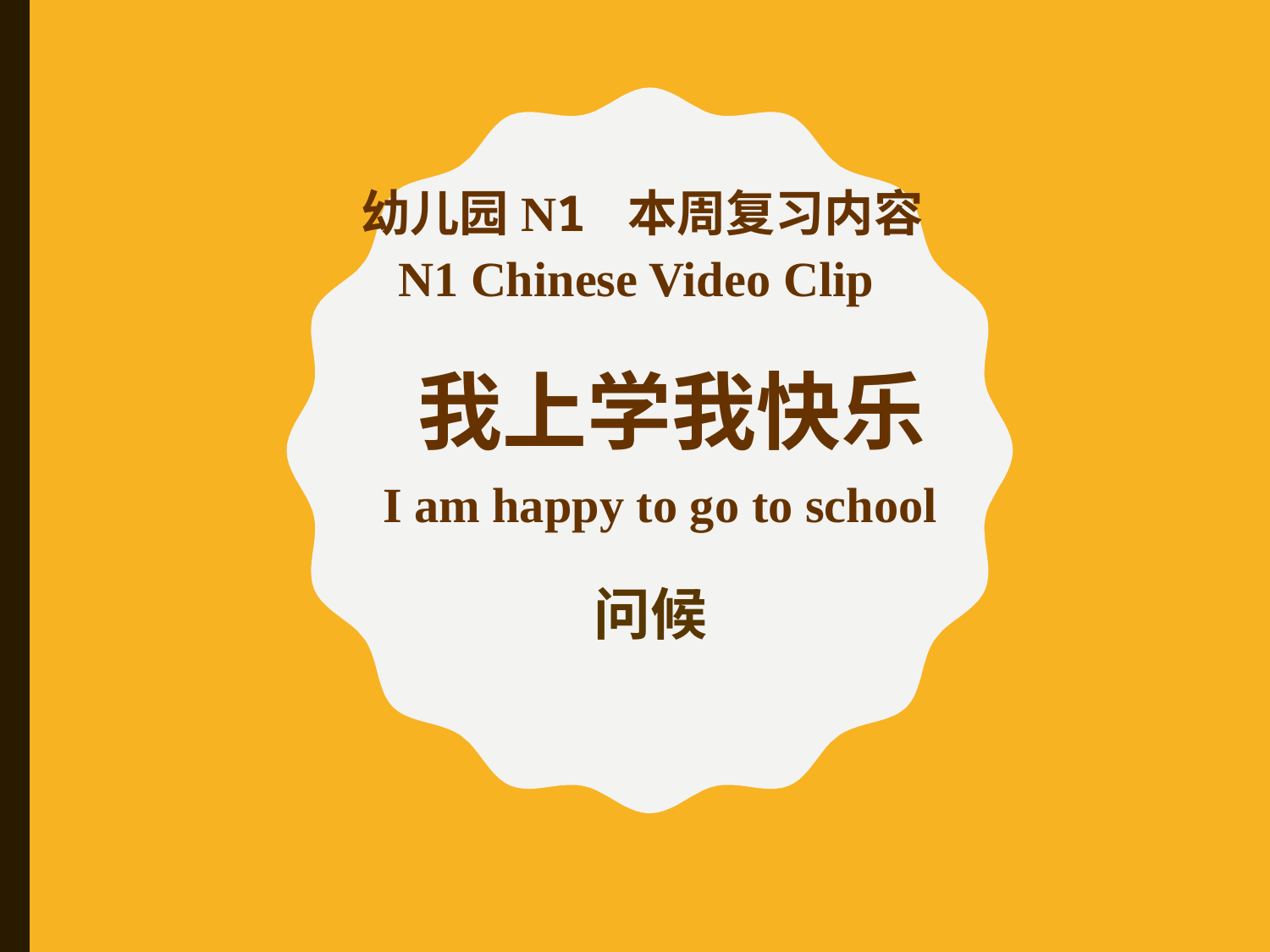

幼儿园N1 本周复习内容
N1 Chinese Video Clip
我上学我快乐
I am happy to go to school
问候